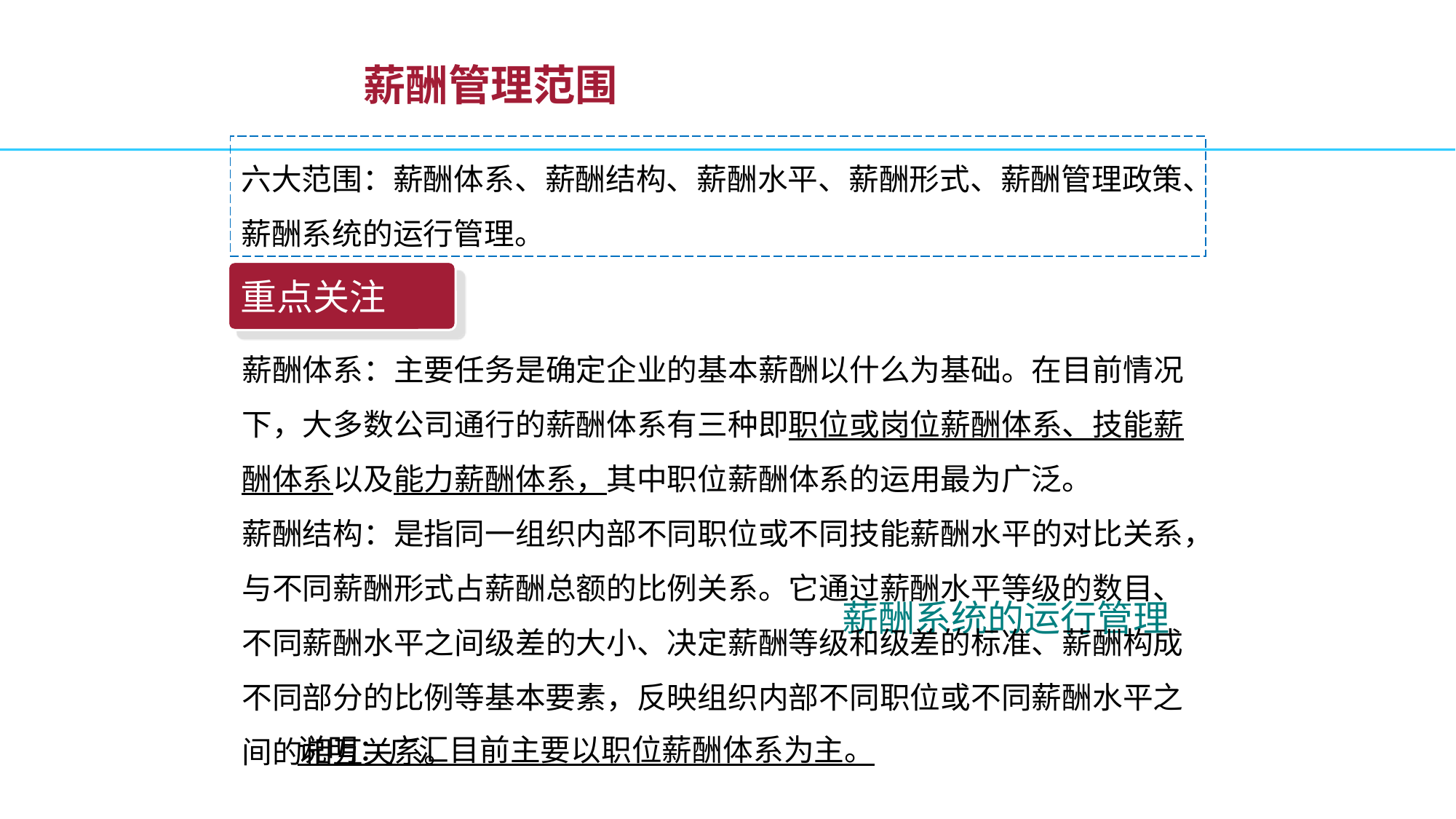

# 薪酬管理范围
六大范围：薪酬体系、薪酬结构、薪酬水平、薪酬形式、薪酬管理政策、薪酬系统的运行管理。
重点关注
薪酬体系：主要任务是确定企业的基本薪酬以什么为基础。在目前情况下，大多数公司通行的薪酬体系有三种即职位或岗位薪酬体系、技能薪酬体系以及能力薪酬体系，其中职位薪酬体系的运用最为广泛。
薪酬结构：是指同一组织内部不同职位或不同技能薪酬水平的对比关系，与不同薪酬形式占薪酬总额的比例关系。它通过薪酬水平等级的数目、不同薪酬水平之间级差的大小、决定薪酬等级和级差的标准、薪酬构成不同部分的比例等基本要素，反映组织内部不同职位或不同薪酬水平之间的相互关系。

薪酬系统的运行管理
 说明：广汇目前主要以职位薪酬体系为主。